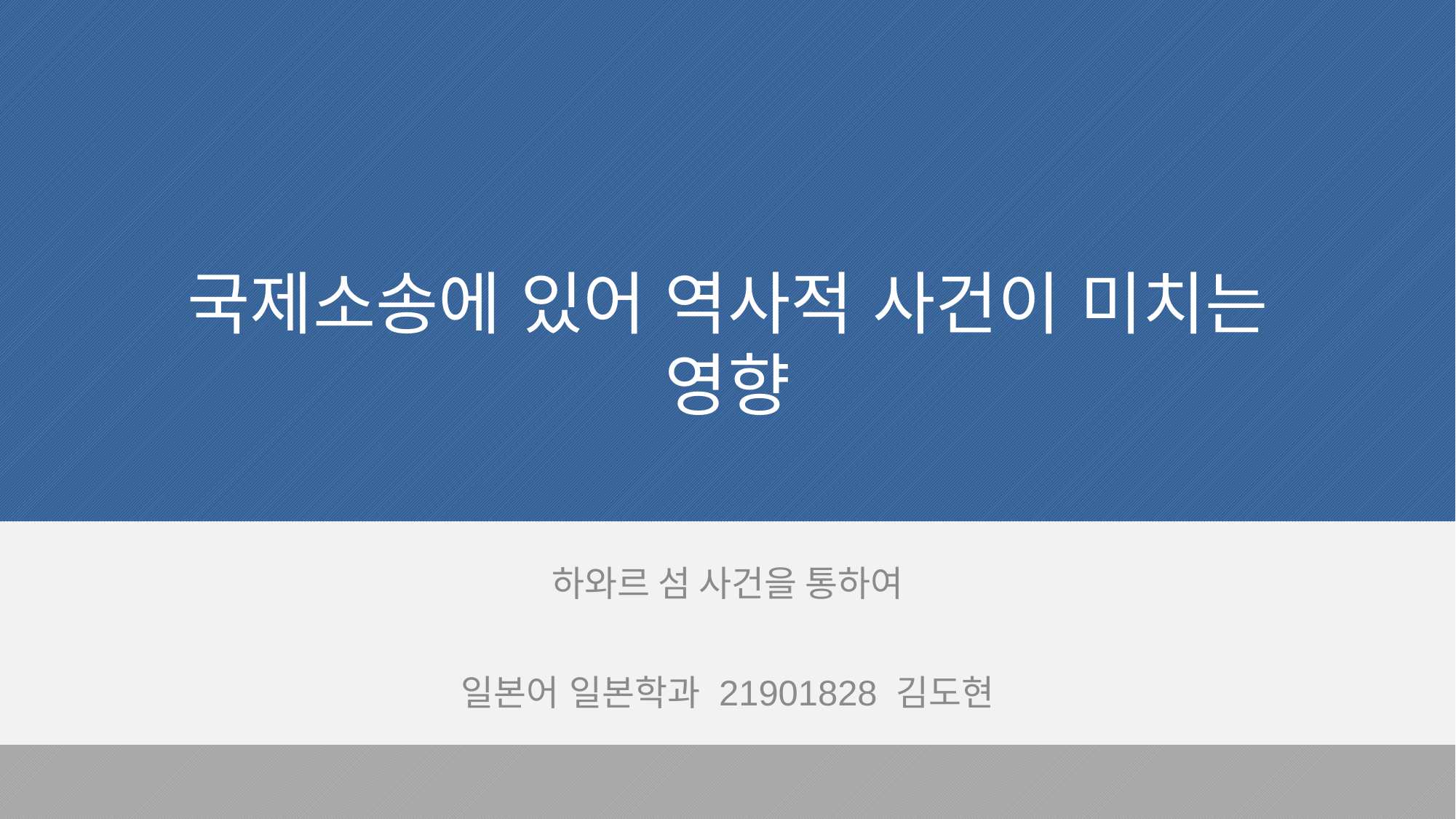

# 국제소송에 있어 역사적 사건이 미치는 영향
하와르 섬 사건을 통하여

일본어 일본학과 21901828 김도현